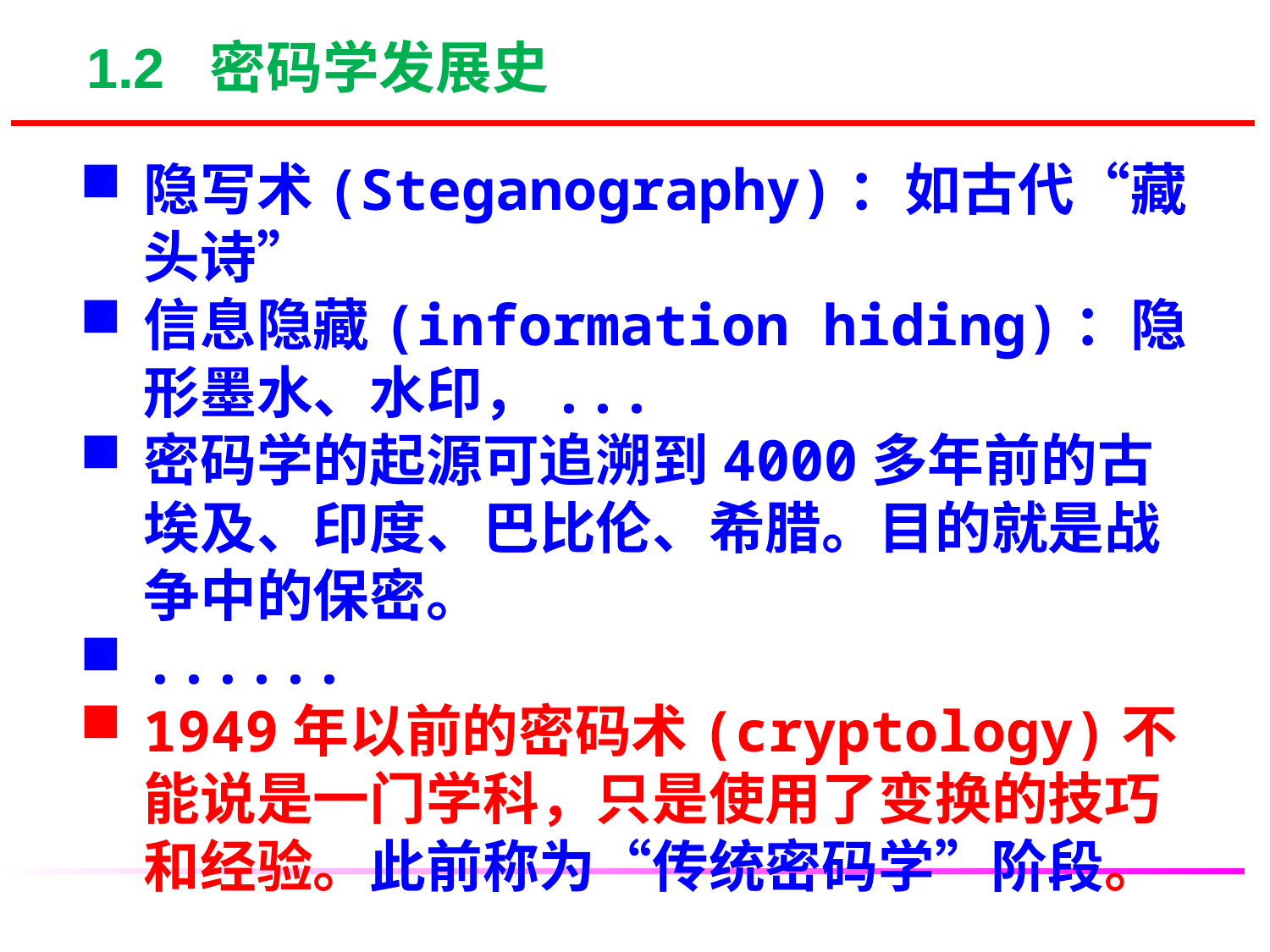

1.2  密码学发展史
隐写术(Steganography)：如古代“藏头诗”
信息隐藏(information hiding)：隐形墨水、水印，...
密码学的起源可追溯到4000多年前的古埃及、印度、巴比伦、希腊。目的就是战争中的保密。
......
1949年以前的密码术(cryptology)不能说是一门学科，只是使用了变换的技巧和经验。此前称为“传统密码学”阶段。